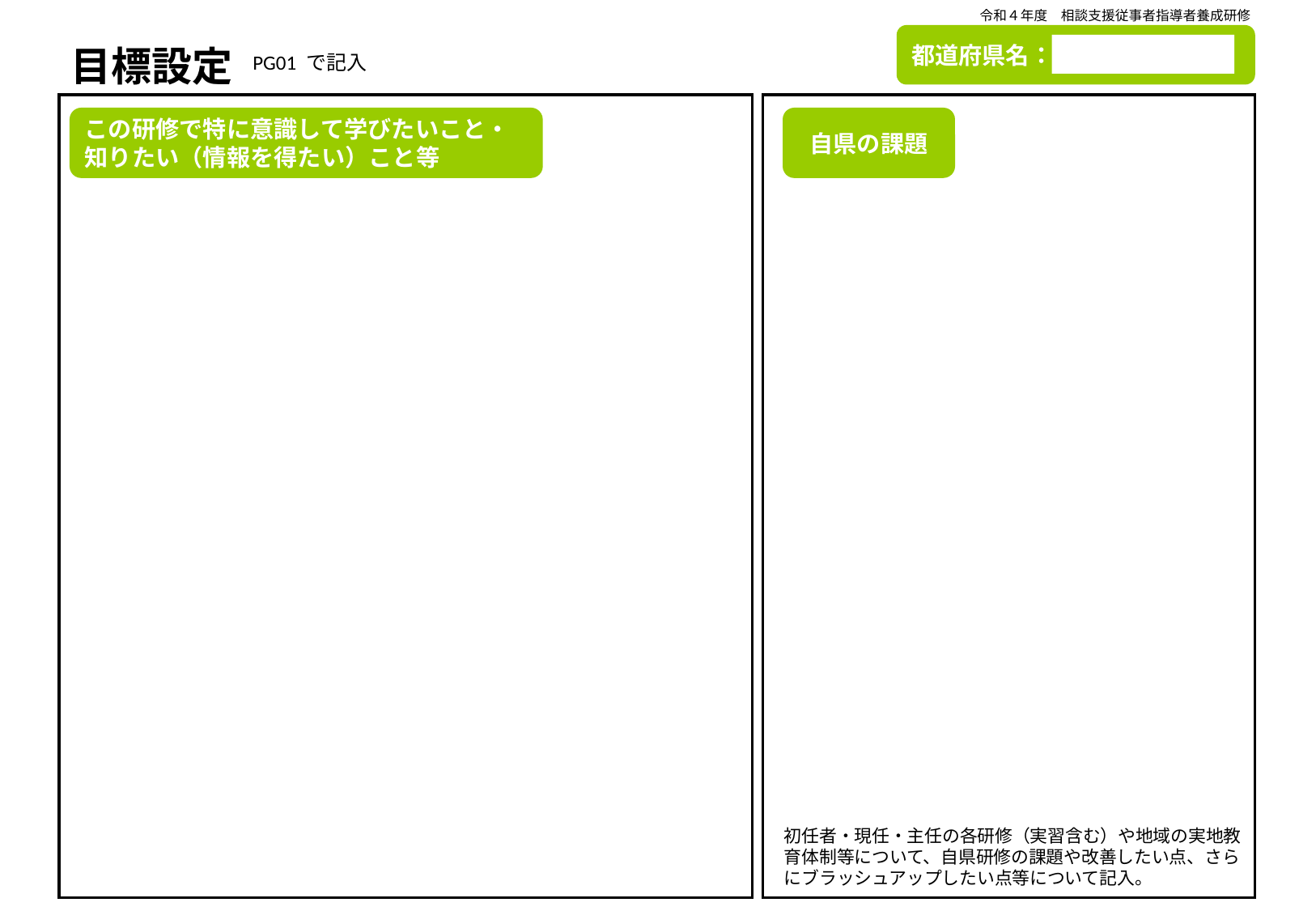

令和４年度　相談支援従事者指導者養成研修
目標設定
都道府県名：

PG01 で記入

この研修で特に意識して学びたいこと・
知りたい（情報を得たい）こと等
自県の課題
初任者・現任・主任の各研修（実習含む）や地域の実地教育体制等について、自県研修の課題や改善したい点、さらにブラッシュアップしたい点等について記入。